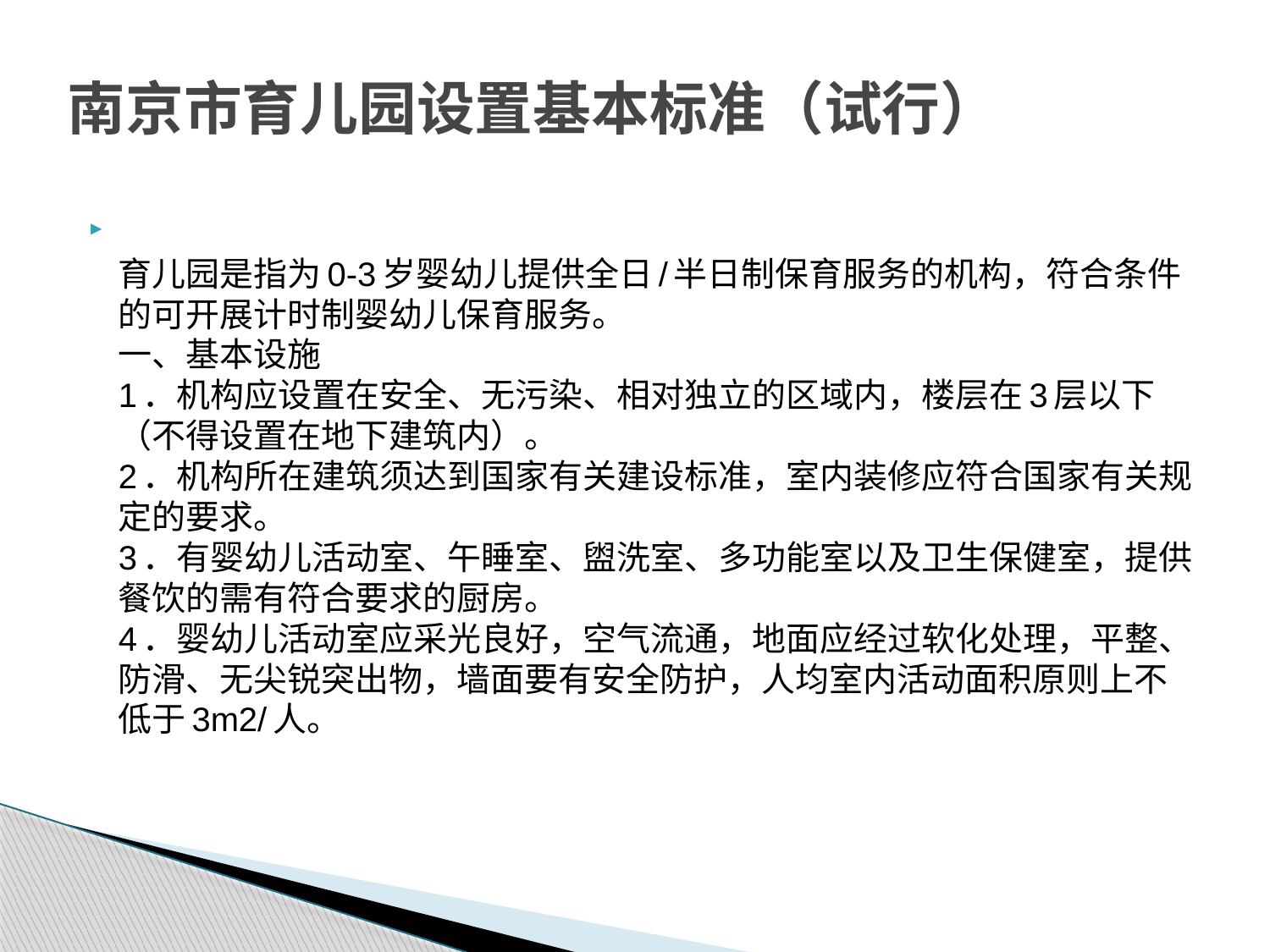

# 南京市育儿园设置基本标准（试行）
育儿园是指为0-3岁婴幼儿提供全日/半日制保育服务的机构，符合条件的可开展计时制婴幼儿保育服务。 
一、基本设施 
1．机构应设置在安全、无污染、相对独立的区域内，楼层在3层以下（不得设置在地下建筑内）。 
2．机构所在建筑须达到国家有关建设标准，室内装修应符合国家有关规定的要求。 
3．有婴幼儿活动室、午睡室、盥洗室、多功能室以及卫生保健室，提供餐饮的需有符合要求的厨房。 
4．婴幼儿活动室应采光良好，空气流通，地面应经过软化处理，平整、防滑、无尖锐突出物，墙面要有安全防护，人均室内活动面积原则上不低于3m2/人。